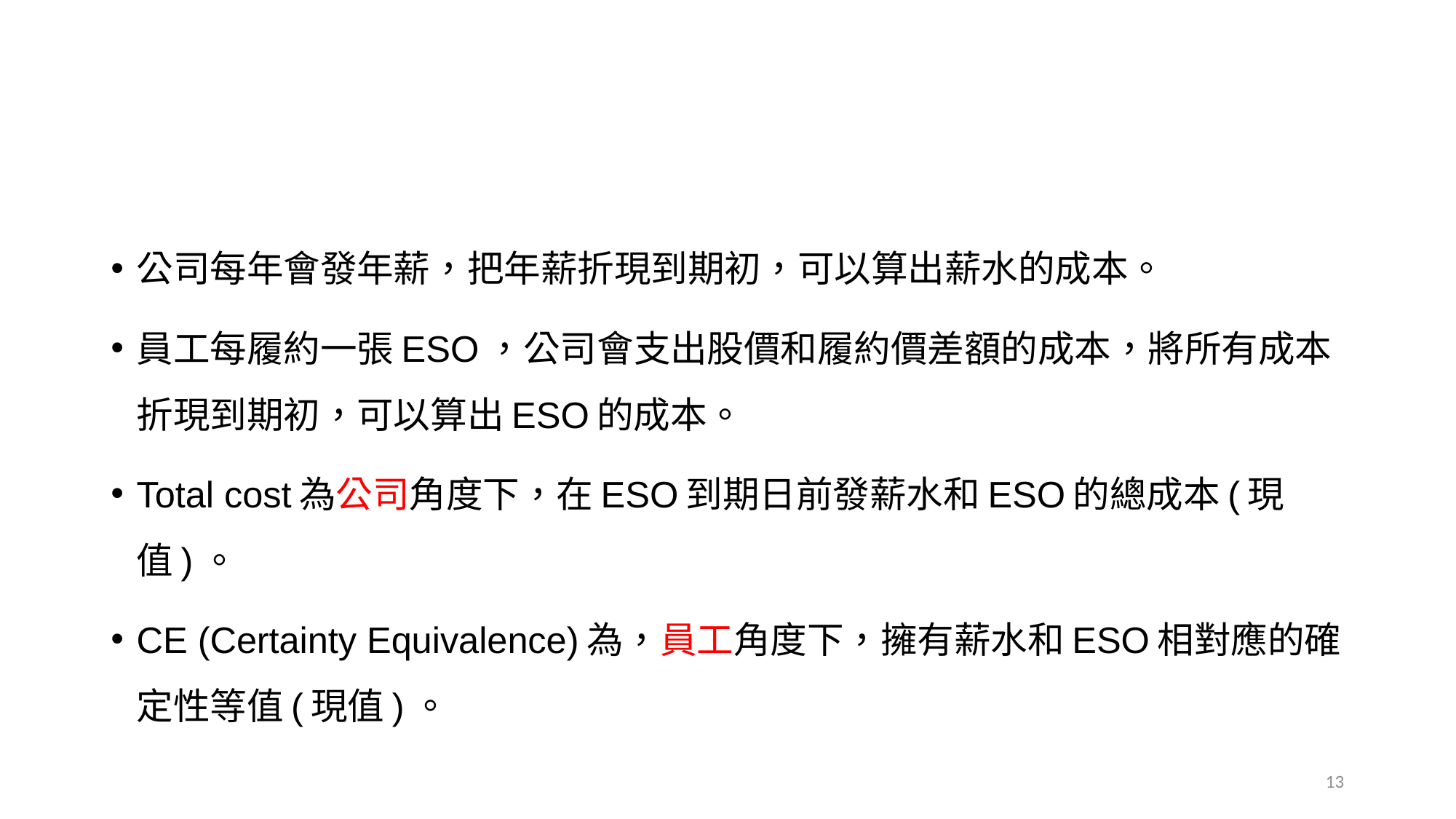

#
公司每年會發年薪，把年薪折現到期初，可以算出薪水的成本。
員工每履約一張ESO，公司會支出股價和履約價差額的成本，將所有成本折現到期初，可以算出ESO的成本。
Total cost為公司角度下，在ESO到期日前發薪水和ESO的總成本(現值)。
CE (Certainty Equivalence)為，員工角度下，擁有薪水和ESO相對應的確定性等值(現值)。

13